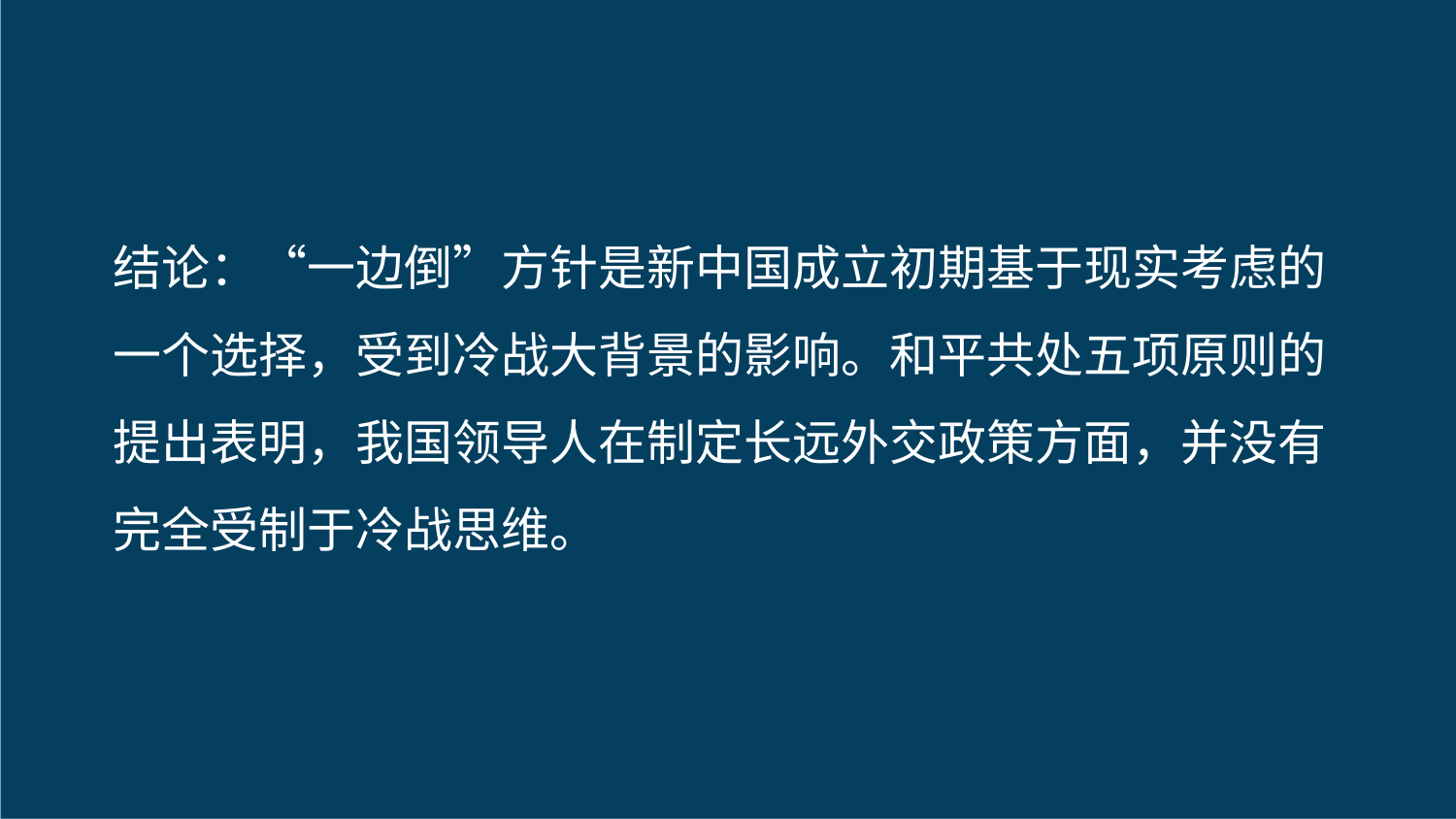

#
结论：“一边倒”方针是新中国成立初期基于现实考虑的一个选择，受到冷战大背景的影响。和平共处五项原则的提出表明，我国领导人在制定长远外交政策方面，并没有完全受制于冷战思维。